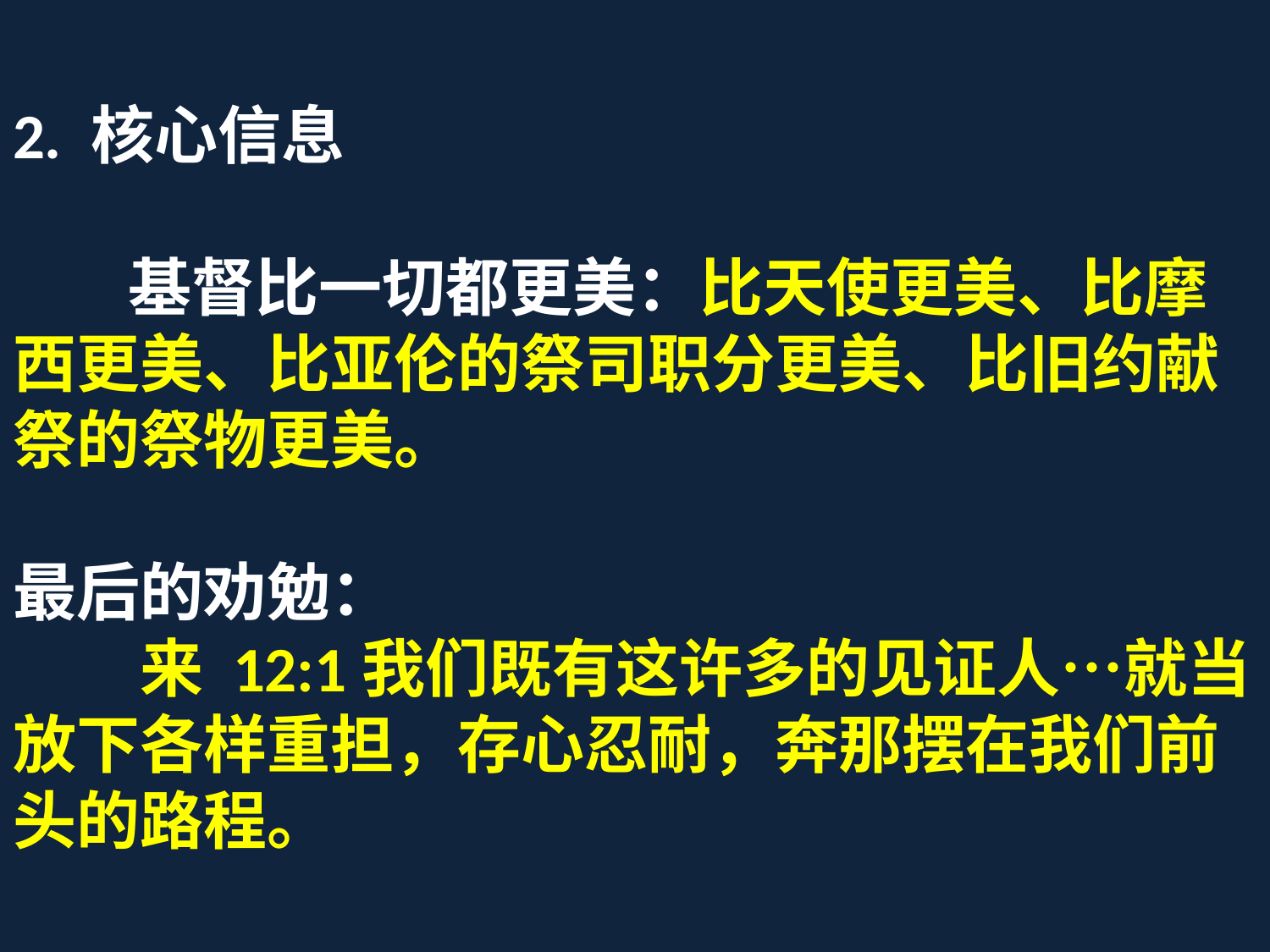

2. 核心信息

       基督比一切都更美：比天使更美、比摩西更美、比亚伦的祭司职分更美、比旧约献祭的祭物更美。

最后的劝勉：
	来 12:1我们既有这许多的见证人…就当放下各样重担，存心忍耐，奔那摆在我们前头的路程。